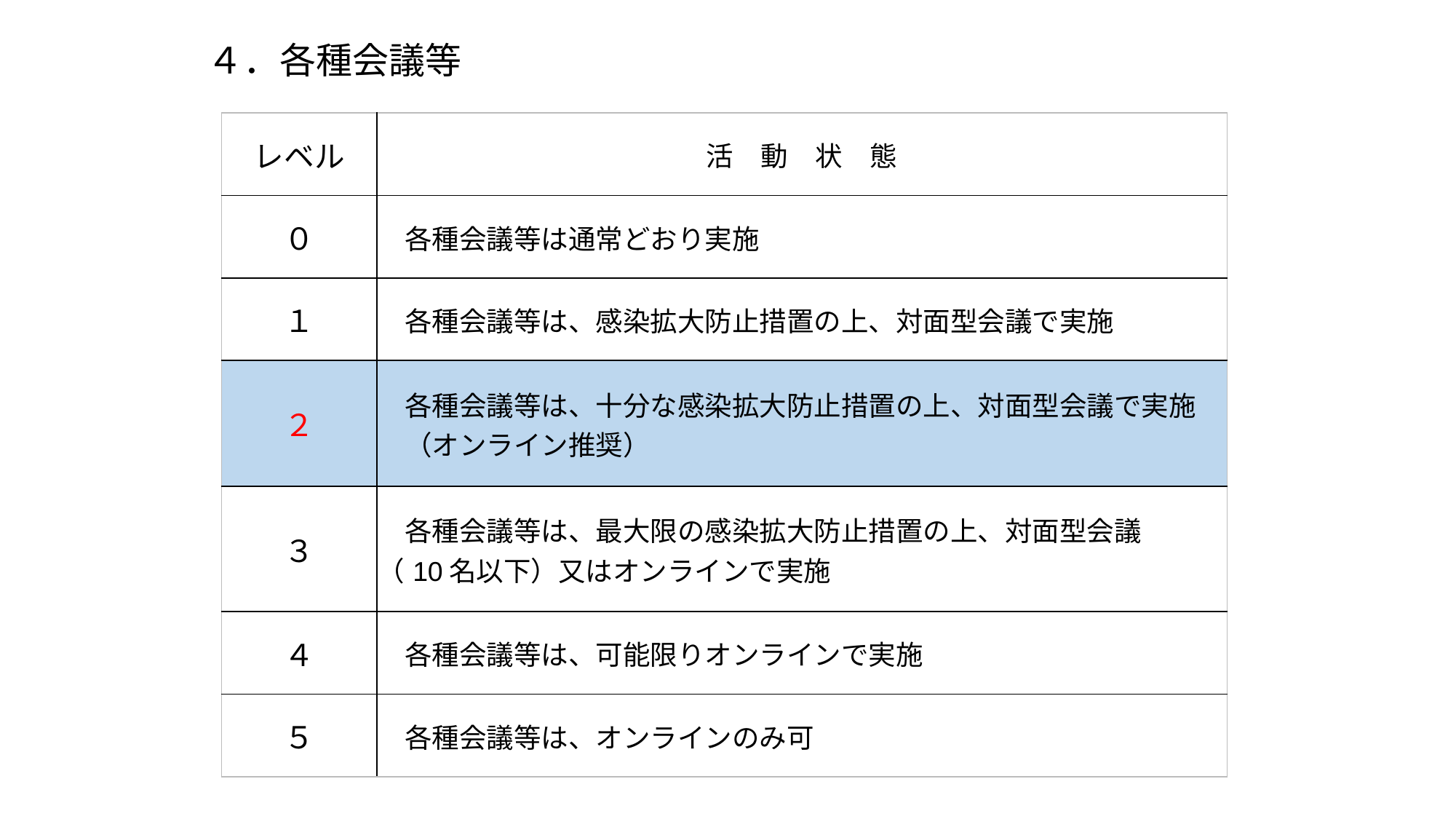

４．各種会議等
| レベル | 活　動　状　態 |
| --- | --- |
| ０ | 各種会議等は通常どおり実施 |
| １ | 各種会議等は、感染拡大防止措置の上、対面型会議で実施 |
| ２ | 各種会議等は、十分な感染拡大防止措置の上、対面型会議で実施 　（オンライン推奨） |
| ３ | 各種会議等は、最大限の感染拡大防止措置の上、対面型会議 （10名以下）又はオンラインで実施 |
| ４ | 各種会議等は、可能限りオンラインで実施 |
| ５ | 各種会議等は、オンラインのみ可 |